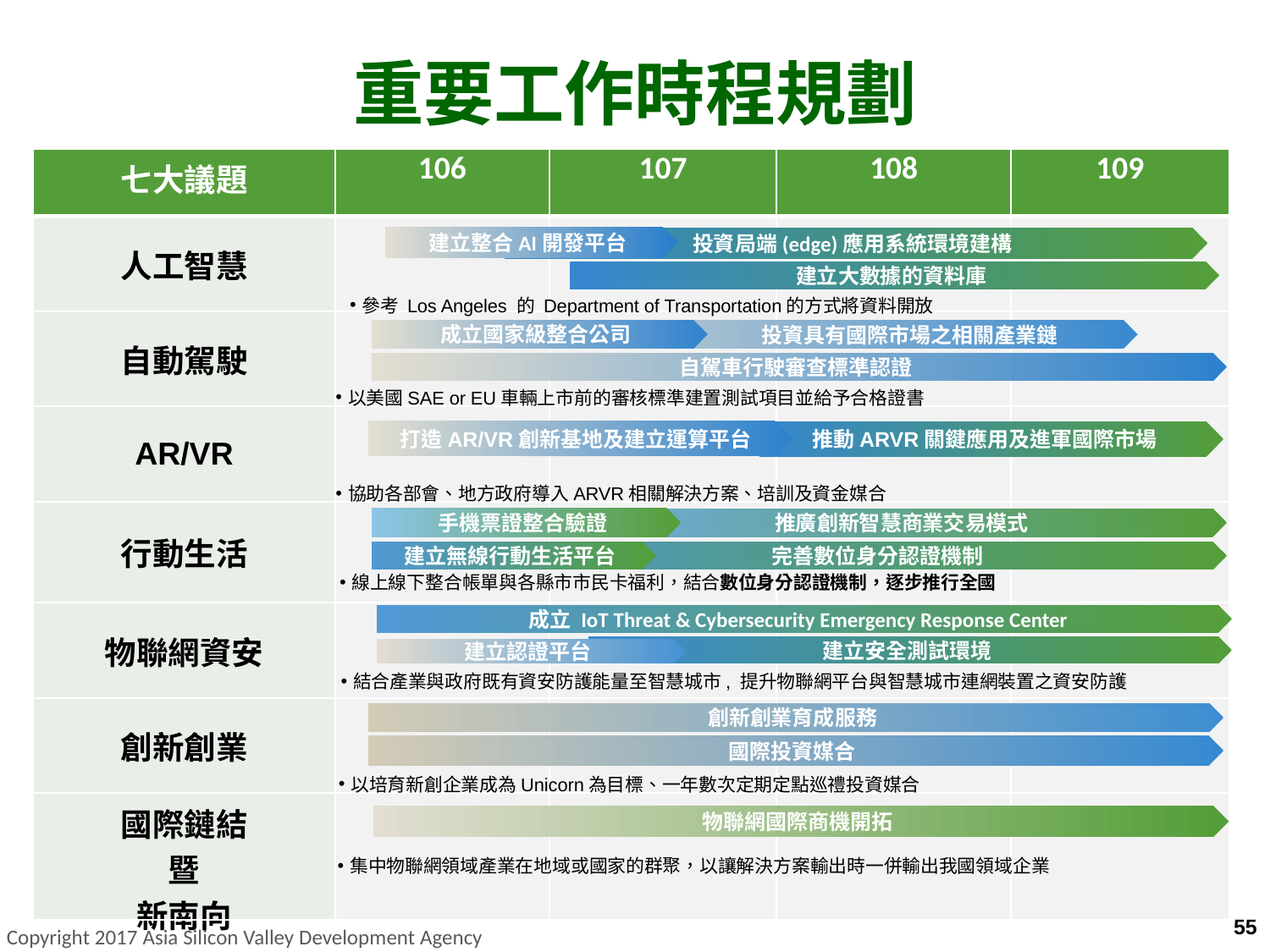

# 重要工作時程規劃
| 七大議題 | 106 | 107 | 108 | 109 |
| --- | --- | --- | --- | --- |
| 人工智慧 |  |  |  |  |
| 自動駕駛 |  |  |  |  |
| AR/VR |  |  |  |  |
| 行動生活 |  |  |  |  |
| 物聯網資安 |  |  |  |  |
| 創新創業 |  |  |  |  |
| 國際鏈結 暨 新南向 |  |  |  |  |
建立整合AI開發平台
投資局端(edge)應用系統環境建構
建立大數據的資料庫
參考 Los Angeles 的 Department of Transportation的方式將資料開放
成立國家級整合公司
                                                            投資具有國際市場之相關產業鏈
自駕車行駛審查標準認證
以美國SAE or EU車輛上市前的審核標準建置測試項目並給予合格證書
打造AR/VR創新基地及建立運算平台
推動ARVR關鍵應用及進軍國際市場
協助各部會、地方政府導入ARVR相關解決方案、培訓及資金媒合
手機票證整合驗證
推廣創新智慧商業交易模式
                           完善數位身分認證機制
建立無線行動生活平台
線上線下整合帳單與各縣市市民卡福利，結合數位身分認證機制，逐步推行全國
成立 IoT Threat & Cybersecurity Emergency Response Center
建立安全測試環境
建立認證平台
結合產業與政府既有資安防護能量至智慧城市, 提升物聯網平台與智慧城市連網裝置之資安防護
創新創業育成服務
國際投資媒合
以培育新創企業成為Unicorn為目標、一年數次定期定點巡禮投資媒合
物聯網國際商機開拓
集中物聯網領域產業在地域或國家的群聚，以讓解決方案輸出時一併輸出我國領域企業
55